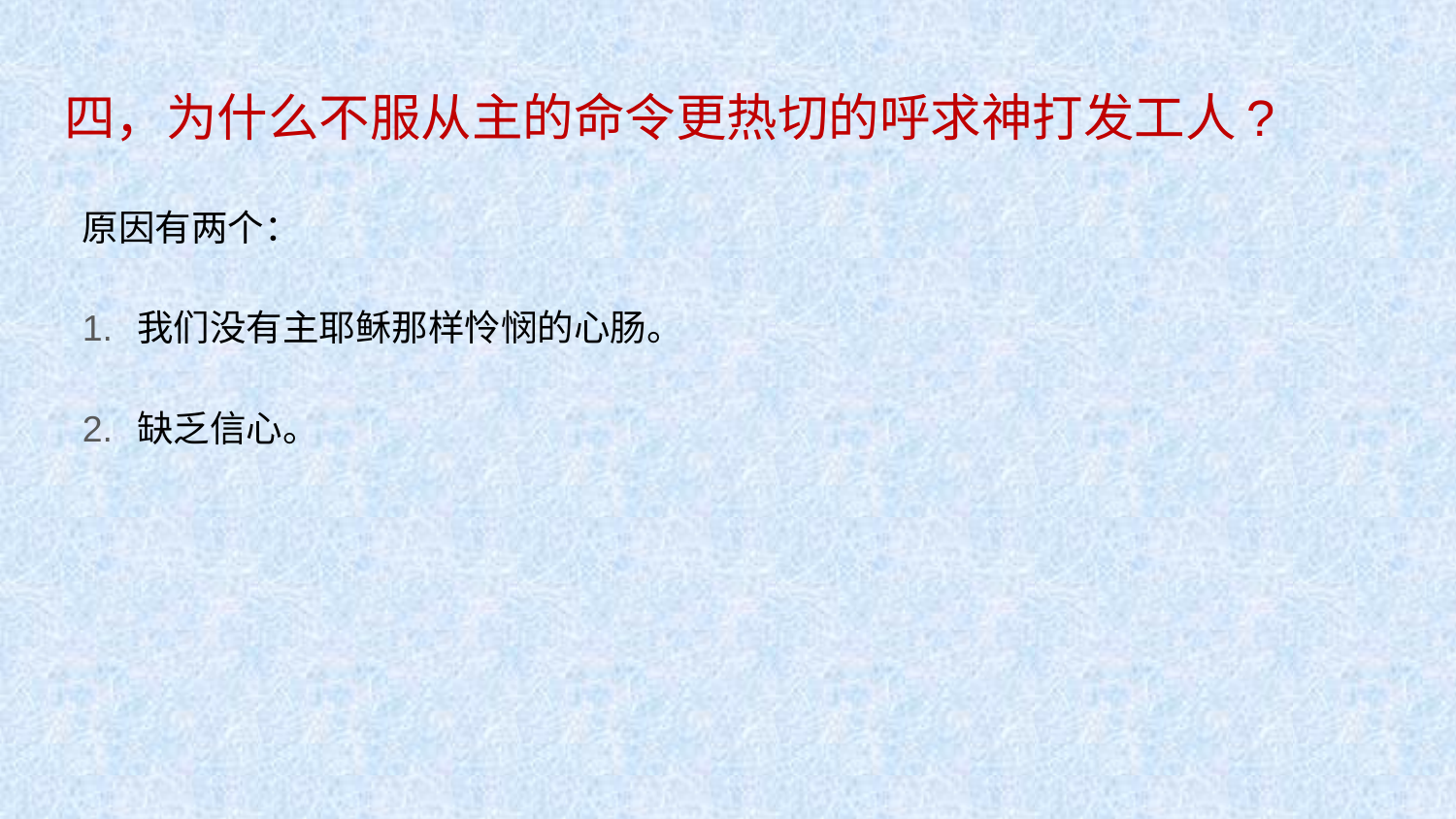

# 四，为什么不服从主的命令更热切的呼求神打发工人?
原因有两个：

我们没有主耶稣那样怜悯的心肠。

缺乏信心。